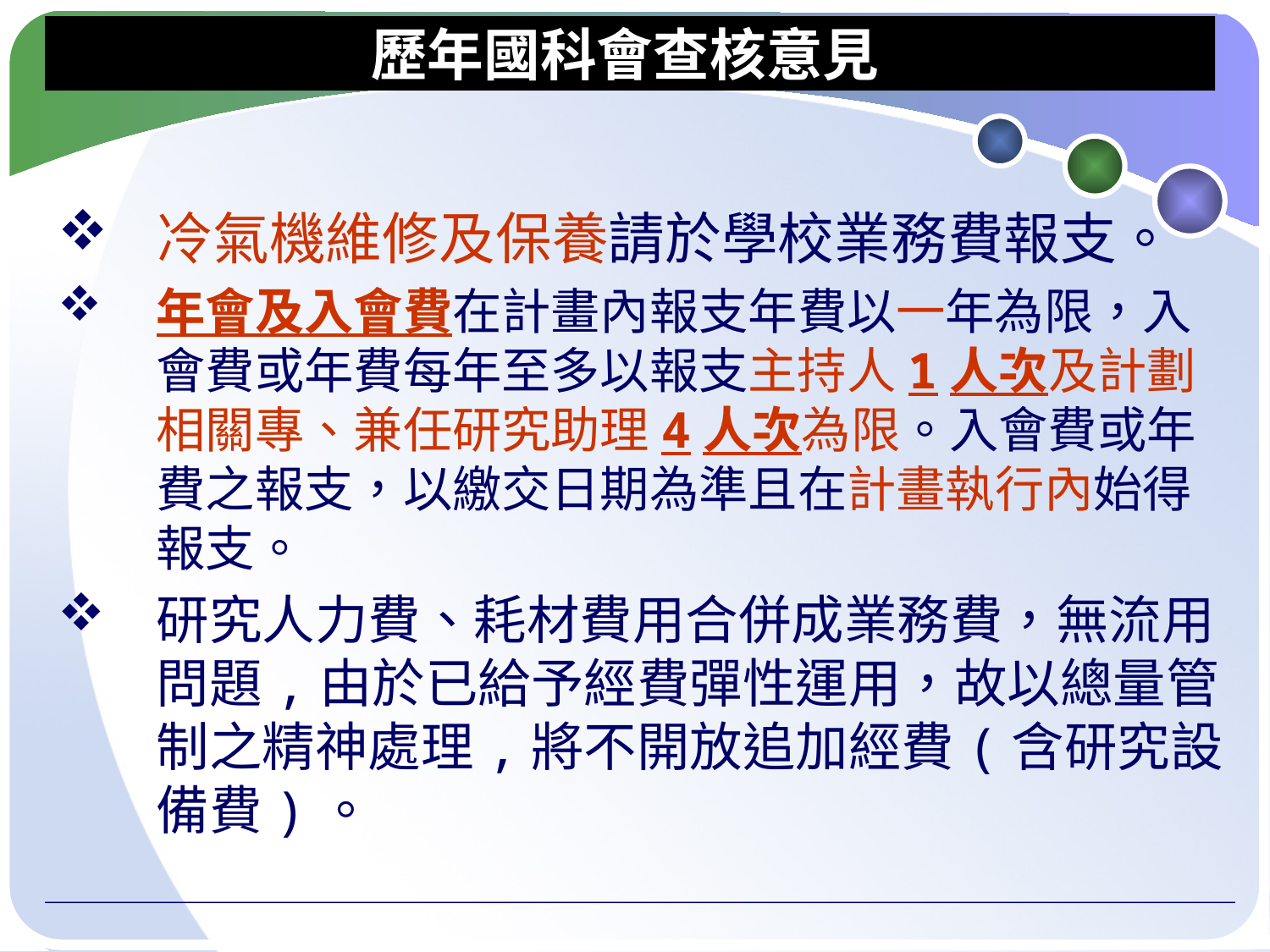

# 歷年國科會查核意見
冷氣機維修及保養請於學校業務費報支。
年會及入會費在計畫內報支年費以一年為限，入會費或年費每年至多以報支主持人1人次及計劃相關專、兼任研究助理4人次為限。入會費或年費之報支，以繳交日期為準且在計畫執行內始得報支。
研究人力費、耗材費用合併成業務費，無流用問題,由於已給予經費彈性運用，故以總量管制之精神處理,將不開放追加經費(含研究設備費)。